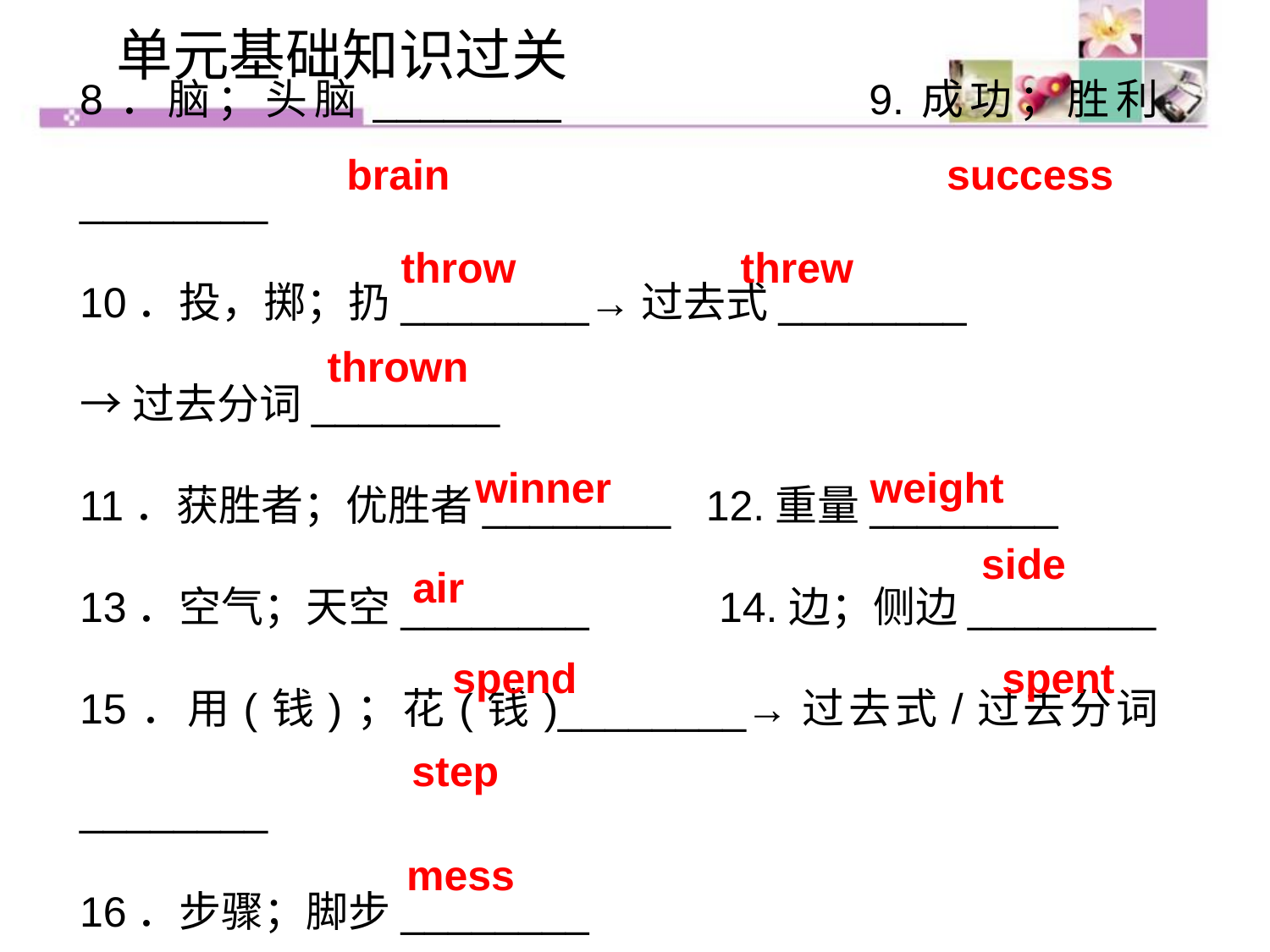

单元基础知识过关
8．脑；头脑________                 9.成功；胜利________
10．投，掷；扔________→过去式________
→过去分词________
11．获胜者；优胜者________   12.重量________
13．空气；天空________           14.边；侧边________
15．用(钱)；花(钱)________→过去式/过去分词________
16．步骤；脚步________
17.   杂乱；肮脏________
success
brain
throw                   threw
thrown
weight
winner
side
air
spend                                    spent
step
mess